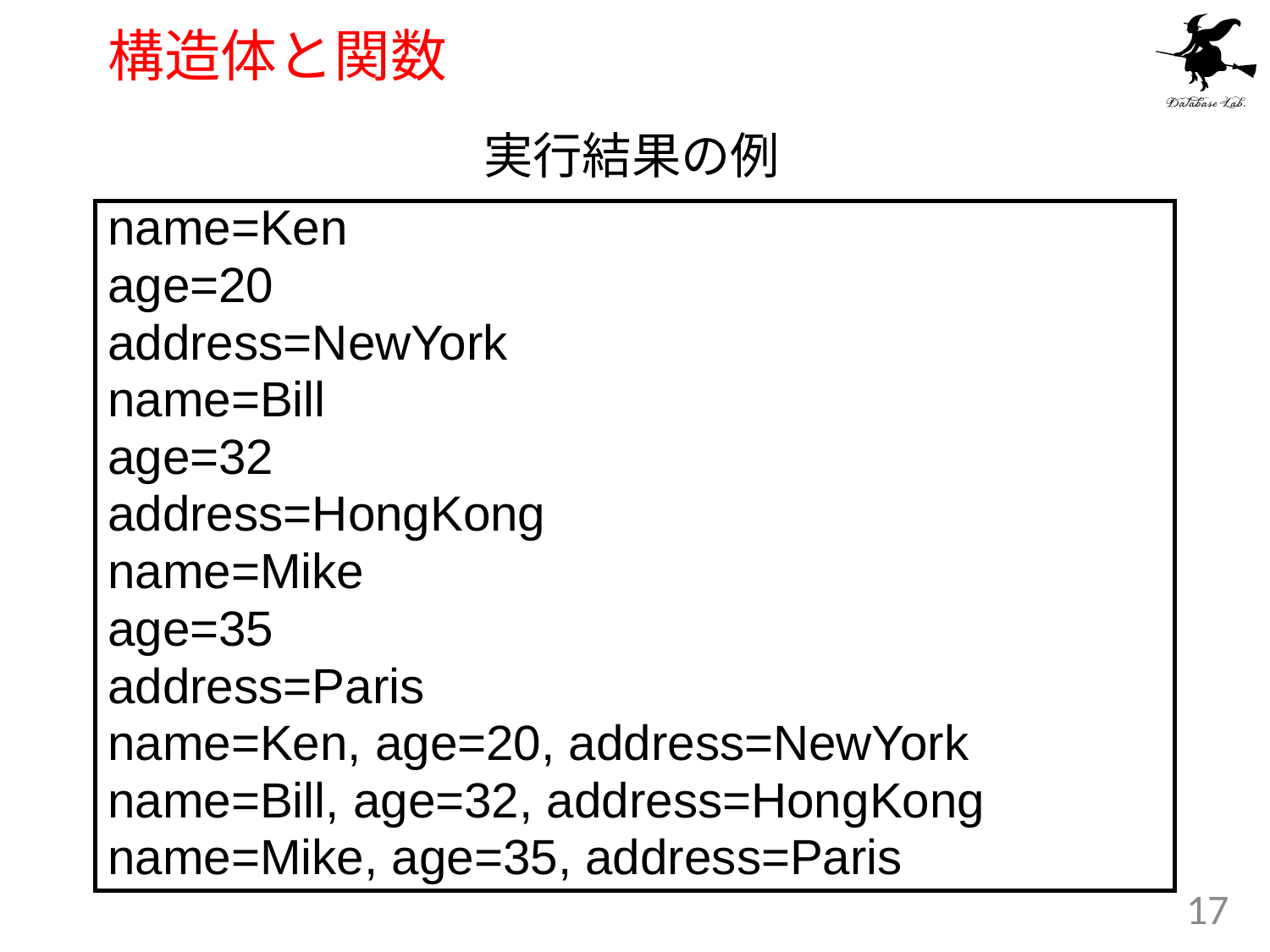

# 構造体と関数
実行結果の例
name=Ken
age=20
address=NewYork
name=Bill
age=32
address=HongKong
name=Mike
age=35
address=Paris
name=Ken, age=20, address=NewYork
name=Bill, age=32, address=HongKong
name=Mike, age=35, address=Paris
17